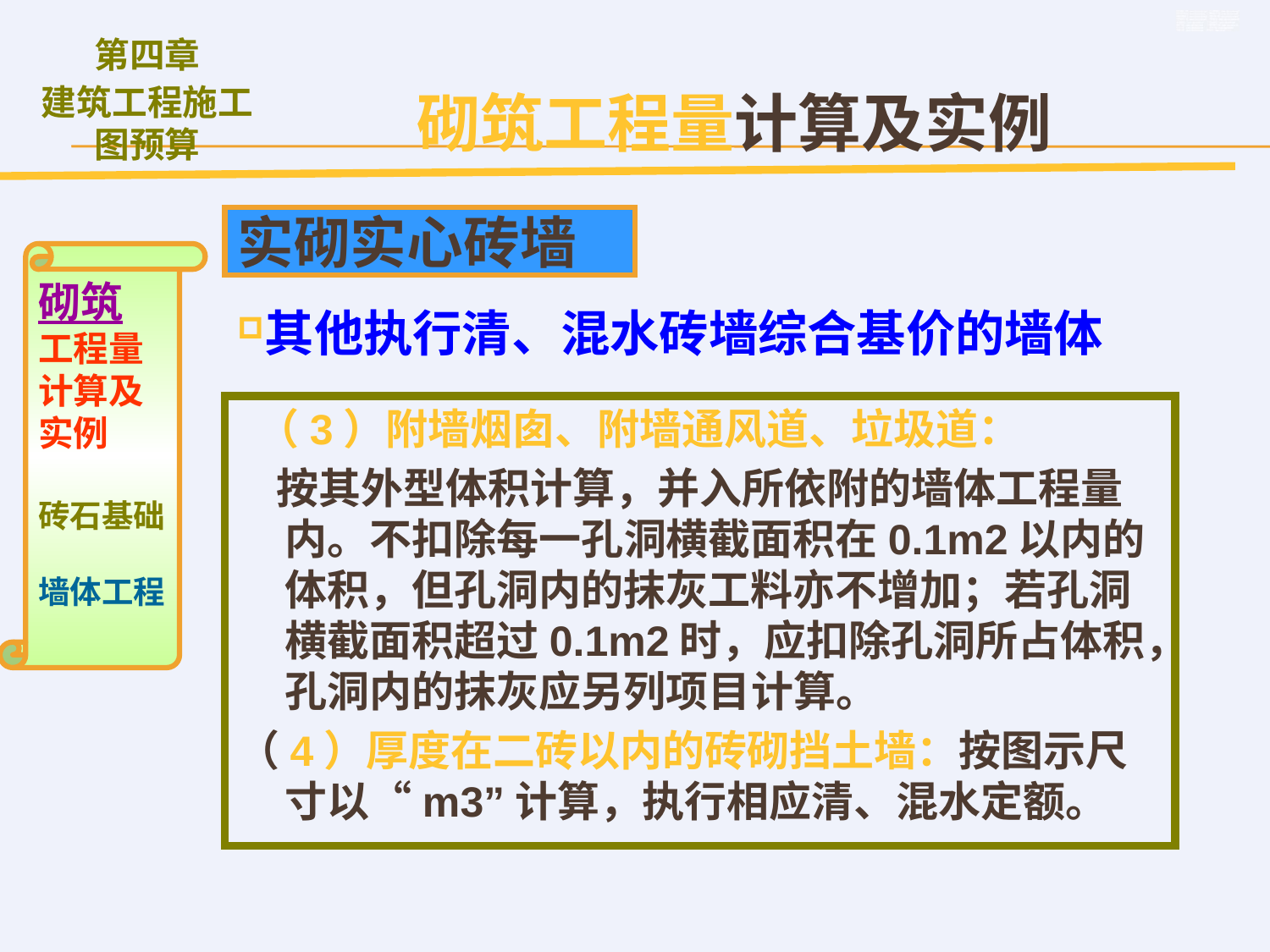

砌筑工程量计算及实例
实砌实心砖墙
砌筑
工程量计算及实例

砖石基础

墙体工程

其他执行清、混水砖墙综合基价的墙体
 （3）附墙烟囱、附墙通风道、垃圾道：
   按其外型体积计算，并入所依附的墙体工程量内。不扣除每一孔洞横截面积在0.1m2以内的体积，但孔洞内的抹灰工料亦不增加；若孔洞横截面积超过0.1m2时，应扣除孔洞所占体积，孔洞内的抹灰应另列项目计算。
（4）厚度在二砖以内的砖砌挡土墙：按图示尺寸以“m3”计算，执行相应清、混水定额。
52